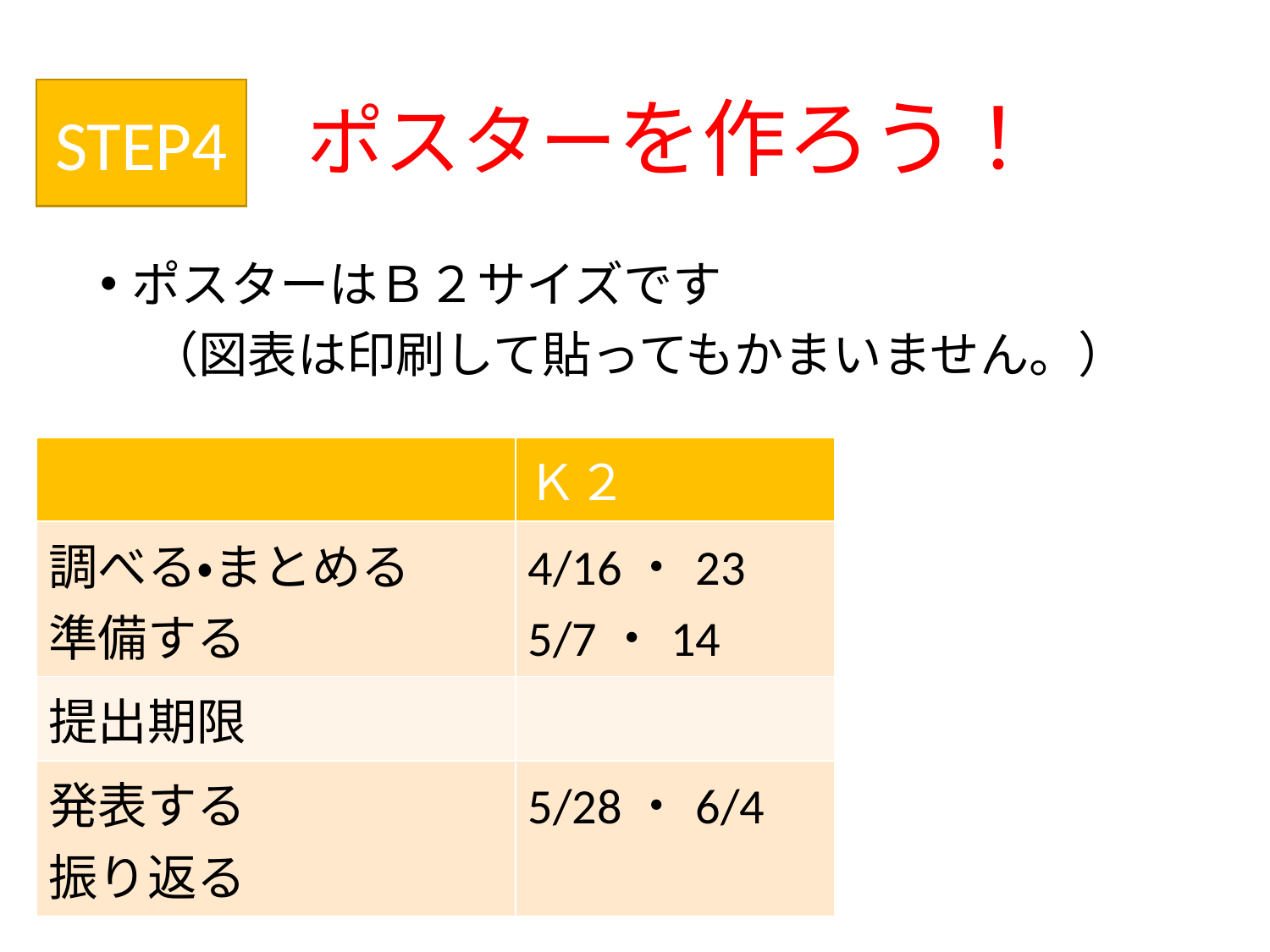

# ポスターを作ろう！
STEP4
ポスターはＢ２サイズです
　（図表は印刷して貼ってもかまいません。）

|  | Ｋ２ |
| --- | --- |
| 調べる・まとめる 準備する | 4/16・23 5/7・14 |
| 提出期限 |  |
| 発表する 振り返る | 5/28・6/4 |